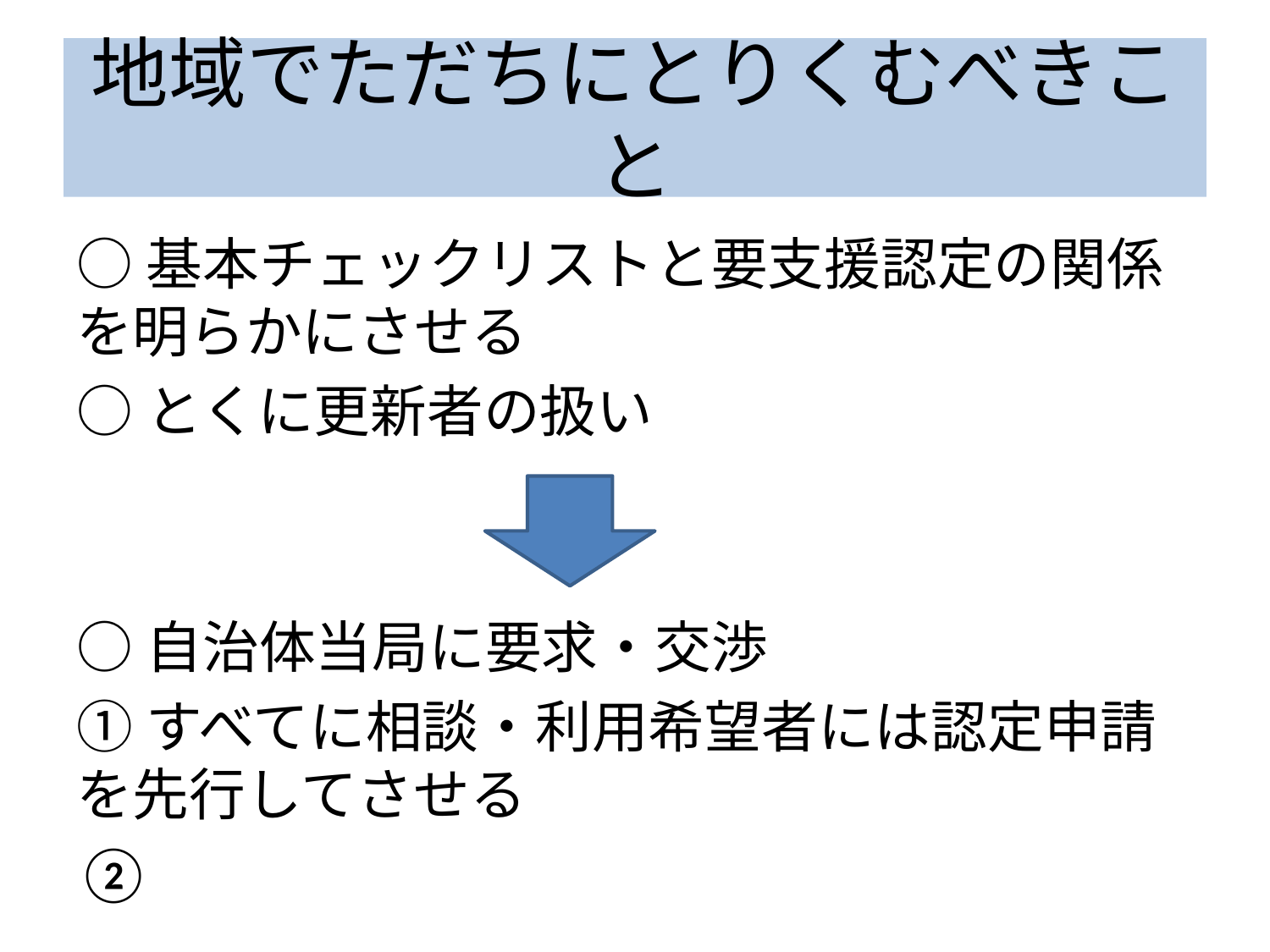

# 地域でただちにとりくむべきこと
○基本チェックリストと要支援認定の関係を明らかにさせる
○とくに更新者の扱い

○自治体当局に要求・交渉
①すべてに相談・利用希望者には認定申請を先行してさせる
②